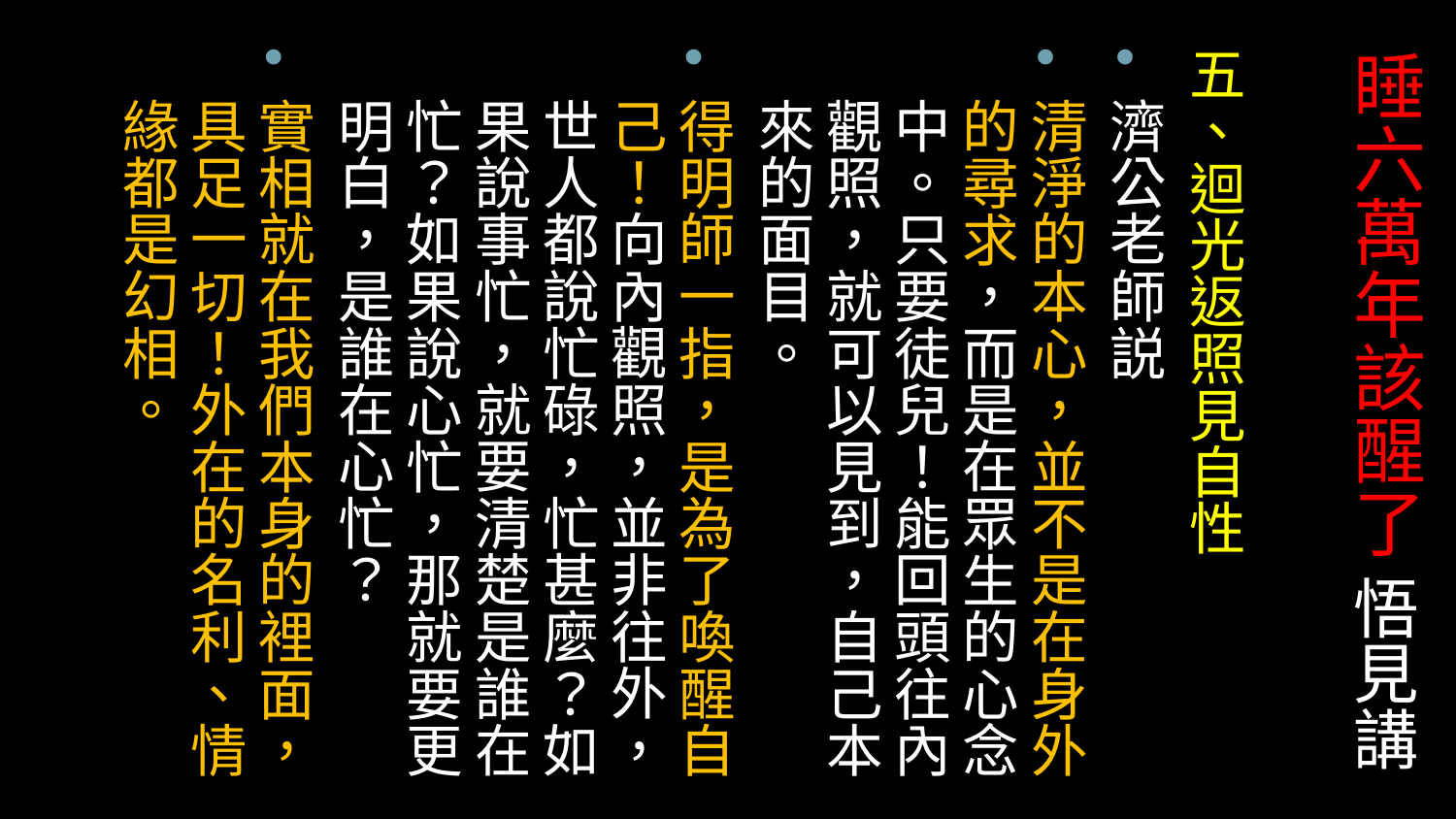

五、迴光返照見自性
濟公老師説
清淨的本心，並不是在身外的尋求，而是在眾生的心念中。只要徒兒！能回頭往內觀照，就可以見到，自己本來的面目。
得明師一指，是為了喚醒自己！向內觀照，並非往外，世人都說忙碌，忙甚麼？如果說事忙，就要清楚是誰在忙？如果說心忙，那就要更明白，是誰在心忙？
實相就在我們本身的裡面，具足一切！外在的名利、情緣都是幻相。

# 睡六萬年該醒了 悟見講